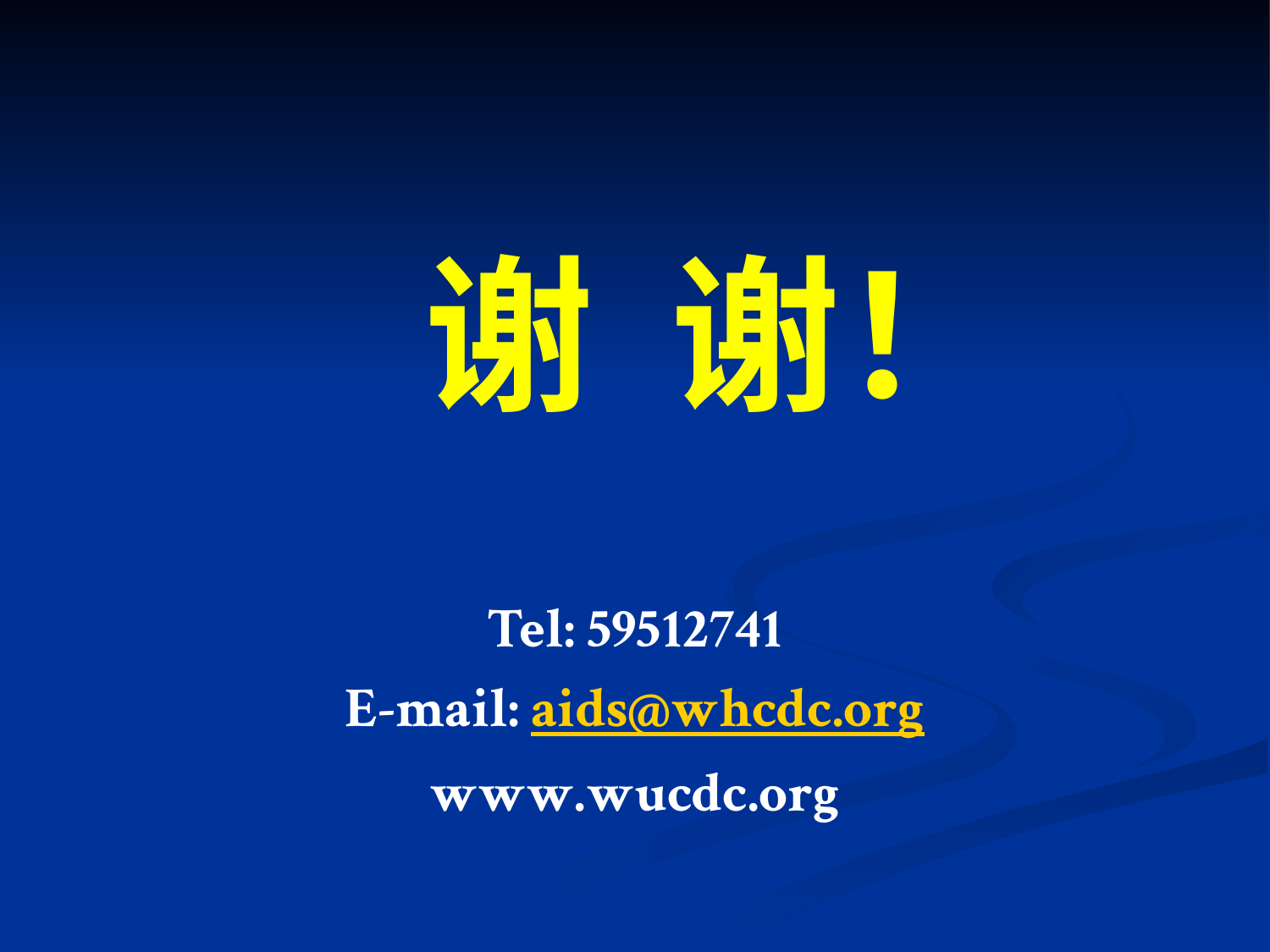

#
        谢  谢！

Tel: 59512741
E-mail: aids@whcdc.org
www.wucdc.org